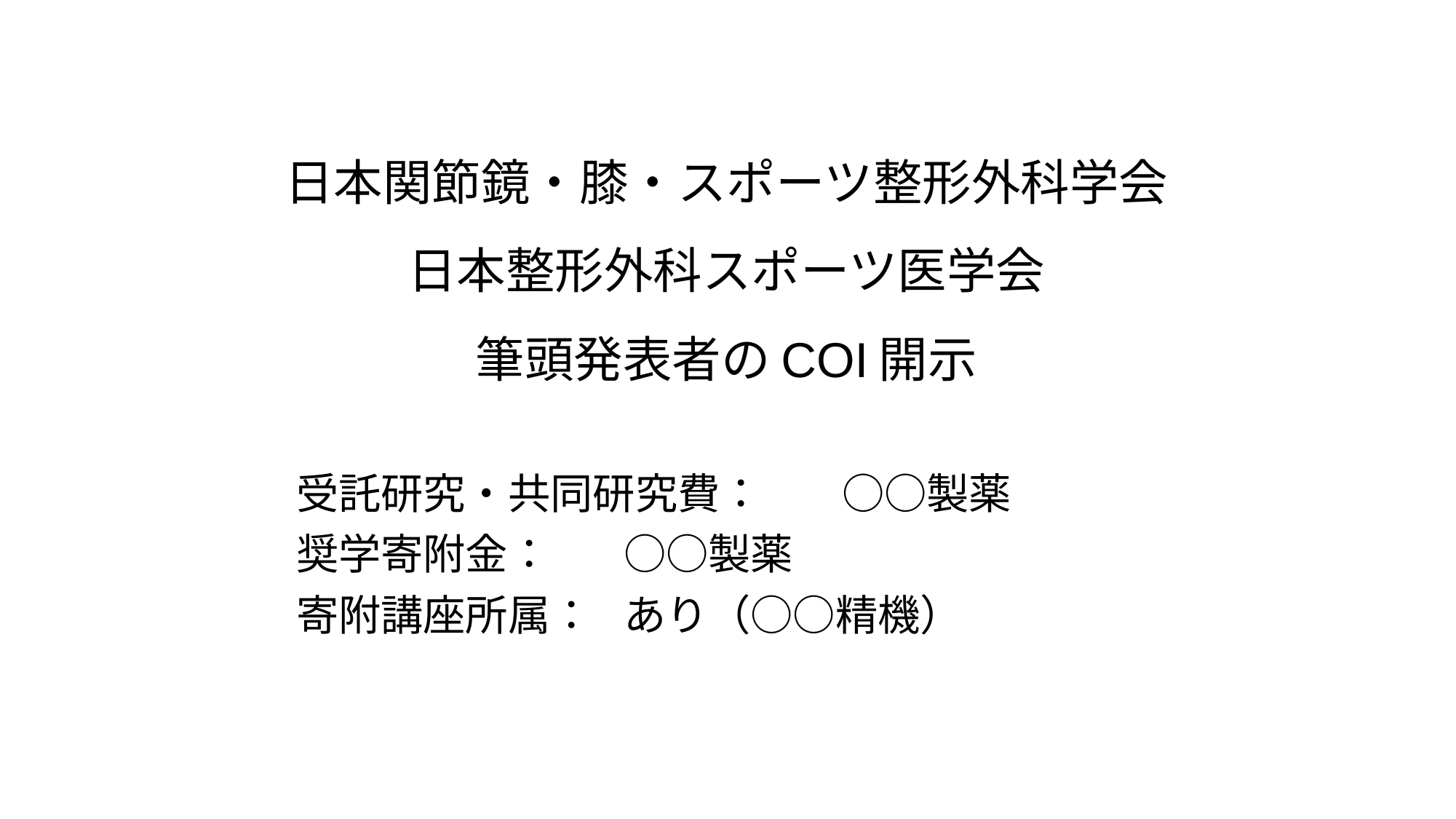

# 日本関節鏡・膝・スポーツ整形外科学会 日本整形外科スポーツ医学会 筆頭発表者のCOI開示
受託研究・共同研究費：	○○製薬
奨学寄附金：	○○製薬
寄附講座所属：	あり（○○精機）